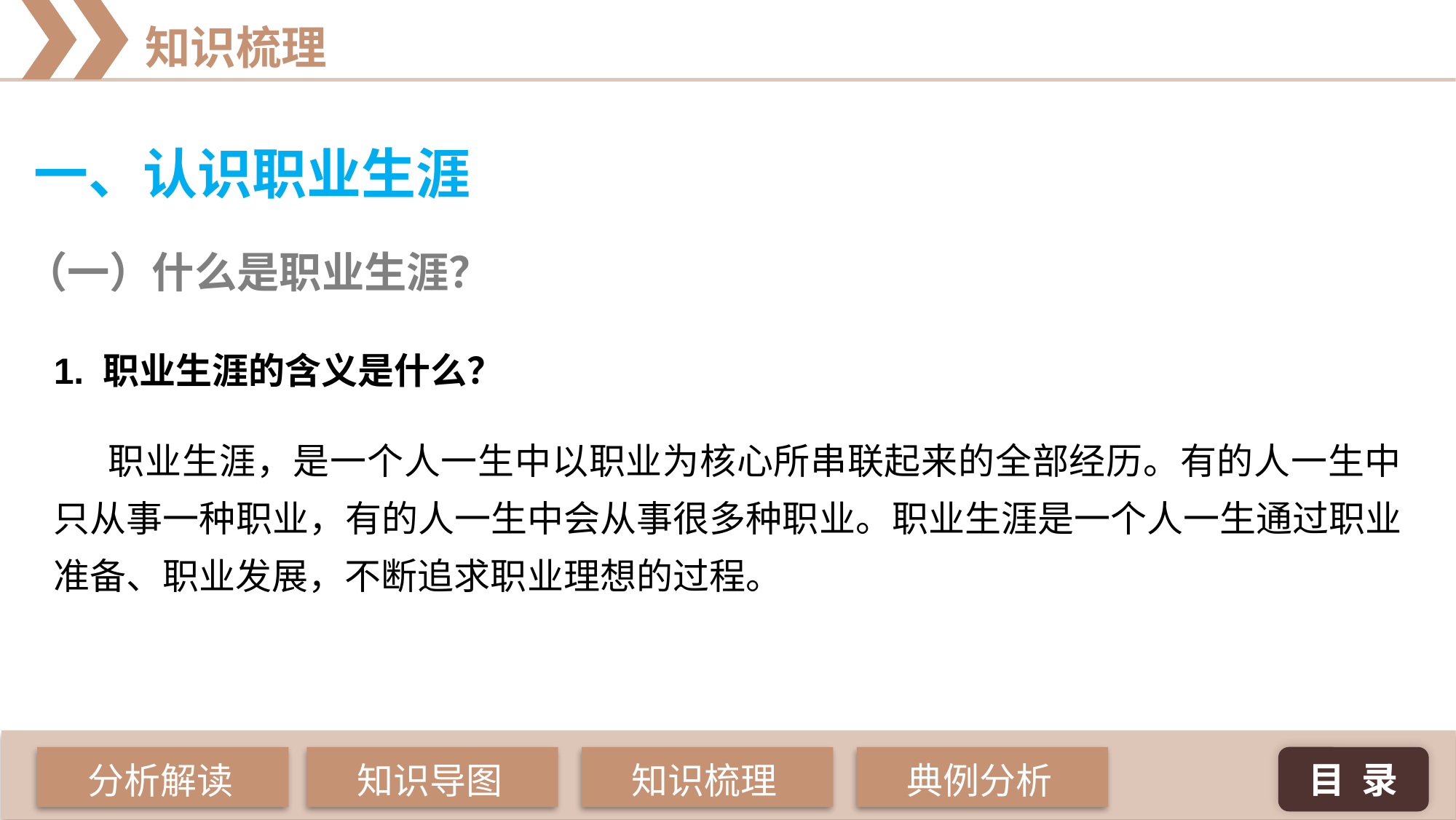

一、认识职业生涯
（一）什么是职业生涯？
1. 职业生涯的含义是什么？
职业生涯，是一个人一生中以职业为核心所串联起来的全部经历。有的人一生中只从事一种职业，有的人一生中会从事很多种职业。职业生涯是一个人一生通过职业准备、职业发展，不断追求职业理想的过程。